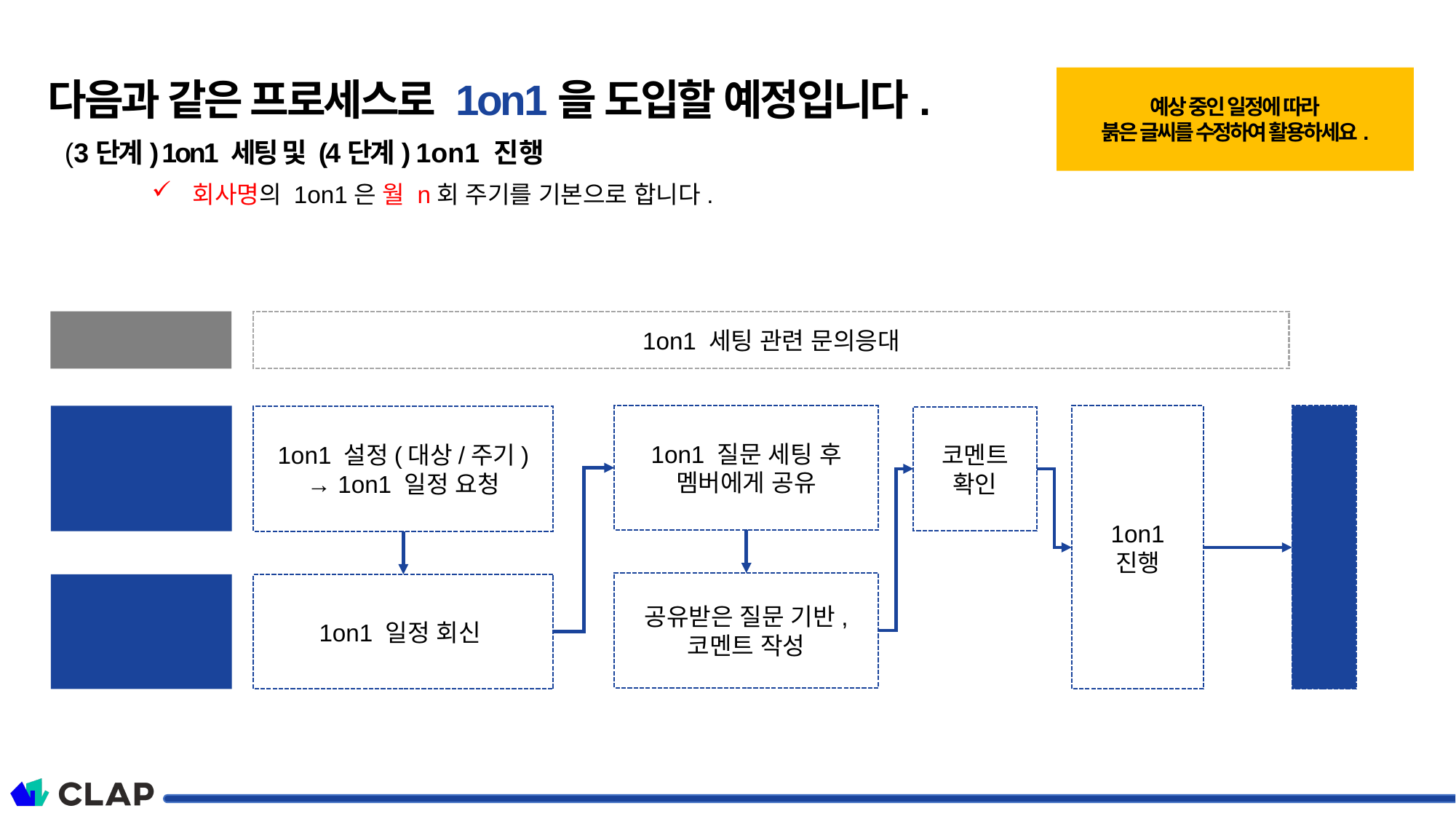

다음과 같은 프로세스로 1on1을 도입할 예정입니다.
예상 중인 일정에 따라
붉은 글씨를 수정하여 활용하세요.
(3단계) 1on1 세팅 및 (4단계) 1on1 진행
회사명의 1on1은 월 n회 주기를 기본으로 합니다.
1on1 세팅 관련 문의응대
피플팀
1on1 질문 세팅 후 멤버에게 공유
1on1
진행
3
/
4
단
계

완
료
리 더
1on1 설정(대상/주기)
→ 1on1 일정 요청
코멘트
확인
공유받은 질문 기반,
코멘트 작성
1on1 일정 회신
멤 버